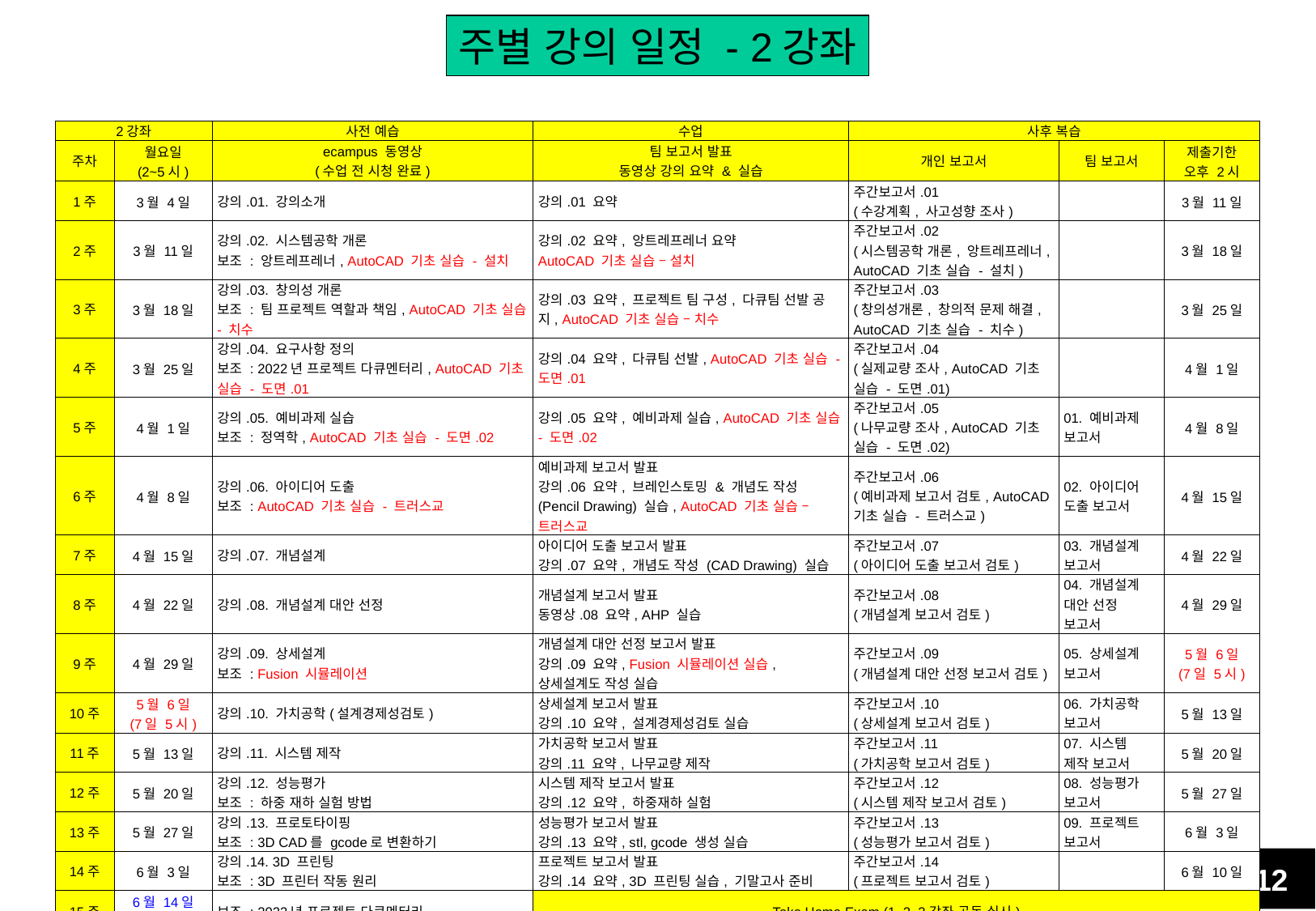

주별 강의 일정 - 2강좌
| 2강좌 |  | 사전 예습 | 수업 | 사후 복습 |  |  |
| --- | --- | --- | --- | --- | --- | --- |
| 주차 | 월요일 (2~5시) | ecampus 동영상 (수업 전 시청 완료) | 팀 보고서 발표 동영상 강의 요약 & 실습 | 개인 보고서 | 팀 보고서 | 제출기한 오후 2시 |
| 1주 | 3월 4일 | 강의.01. 강의소개 | 강의.01 요약 | 주간보고서.01 (수강계획, 사고성향 조사) |  | 3월 11일 |
| 2주 | 3월 11일 | 강의.02. 시스템공학 개론 보조 : 앙트레프레너, AutoCAD 기초 실습 - 설치 | 강의.02 요약, 앙트레프레너 요약 AutoCAD 기초 실습 – 설치 | 주간보고서.02 (시스템공학 개론, 앙트레프레너, AutoCAD 기초 실습 - 설치) |  | 3월 18일 |
| 3주 | 3월 18일 | 강의.03. 창의성 개론 보조 : 팀 프로젝트 역할과 책임, AutoCAD 기초 실습 - 치수 | 강의.03 요약, 프로젝트 팀 구성, 다큐팀 선발 공지, AutoCAD 기초 실습 – 치수 | 주간보고서.03 (창의성개론, 창의적 문제 해결, AutoCAD 기초 실습 - 치수) |  | 3월 25일 |
| 4주 | 3월 25일 | 강의.04. 요구사항 정의 보조 : 2022년 프로젝트 다큐멘터리, AutoCAD 기초 실습 - 도면.01 | 강의.04 요약, 다큐팀 선발, AutoCAD 기초 실습 - 도면.01 | 주간보고서.04 (실제교량 조사, AutoCAD 기초 실습 - 도면.01) |  | 4월 1일 |
| 5주 | 4월 1일 | 강의.05. 예비과제 실습 보조 : 정역학, AutoCAD 기초 실습 - 도면.02 | 강의.05 요약, 예비과제 실습, AutoCAD 기초 실습 - 도면.02 | 주간보고서.05 (나무교량 조사, AutoCAD 기초 실습 - 도면.02) | 01. 예비과제 보고서 | 4월 8일 |
| 6주 | 4월 8일 | 강의.06. 아이디어 도출 보조 : AutoCAD 기초 실습 - 트러스교 | 예비과제 보고서 발표 강의.06 요약, 브레인스토밍 & 개념도 작성 (Pencil Drawing) 실습, AutoCAD 기초 실습 – 트러스교 | 주간보고서.06 (예비과제 보고서 검토, AutoCAD 기초 실습 - 트러스교) | 02. 아이디어 도출 보고서 | 4월 15일 |
| 7주 | 4월 15일 | 강의.07. 개념설계 | 아이디어 도출 보고서 발표 강의.07 요약, 개념도 작성 (CAD Drawing) 실습 | 주간보고서.07 (아이디어 도출 보고서 검토) | 03. 개념설계 보고서 | 4월 22일 |
| 8주 | 4월 22일 | 강의.08. 개념설계 대안 선정 | 개념설계 보고서 발표 동영상.08 요약, AHP 실습 | 주간보고서.08 (개념설계 보고서 검토) | 04. 개념설계 대안 선정 보고서 | 4월 29일 |
| 9주 | 4월 29일 | 강의.09. 상세설계 보조 : Fusion 시뮬레이션 | 개념설계 대안 선정 보고서 발표 강의.09 요약, Fusion 시뮬레이션 실습, 상세설계도 작성 실습 | 주간보고서.09 (개념설계 대안 선정 보고서 검토) | 05. 상세설계 보고서 | 5월 6일 (7일 5시) |
| 10주 | 5월 6일 (7일 5시) | 강의.10. 가치공학(설계경제성검토) | 상세설계 보고서 발표 강의.10 요약, 설계경제성검토 실습 | 주간보고서.10 (상세설계 보고서 검토) | 06. 가치공학 보고서 | 5월 13일 |
| 11주 | 5월 13일 | 강의.11. 시스템 제작 | 가치공학 보고서 발표 강의.11 요약, 나무교량 제작 | 주간보고서.11 (가치공학 보고서 검토) | 07. 시스템 제작 보고서 | 5월 20일 |
| 12주 | 5월 20일 | 강의.12. 성능평가 보조 : 하중 재하 실험 방법 | 시스템 제작 보고서 발표 강의.12 요약, 하중재하 실험 | 주간보고서.12 (시스템 제작 보고서 검토) | 08. 성능평가 보고서 | 5월 27일 |
| 13주 | 5월 27일 | 강의.13. 프로토타이핑 보조 : 3D CAD를 gcode로 변환하기 | 성능평가 보고서 발표 강의.13 요약, stl, gcode 생성 실습 | 주간보고서.13 (성능평가 보고서 검토) | 09. 프로젝트 보고서 | 6월 3일 |
| 14주 | 6월 3일 | 강의.14. 3D 프린팅 보조 : 3D 프린터 작동 원리 | 프로젝트 보고서 발표 강의.14 요약, 3D 프린팅 실습, 기말고사 준비 | 주간보고서.14 (프로젝트 보고서 검토) |  | 6월 10일 |
| 15주 | 6월 14일 (금요일) | 보조 : 2023년 프로젝트 다큐멘터리 | Take Home Exam (1, 2, 3강좌 공동 실시) |  |  |  |
12